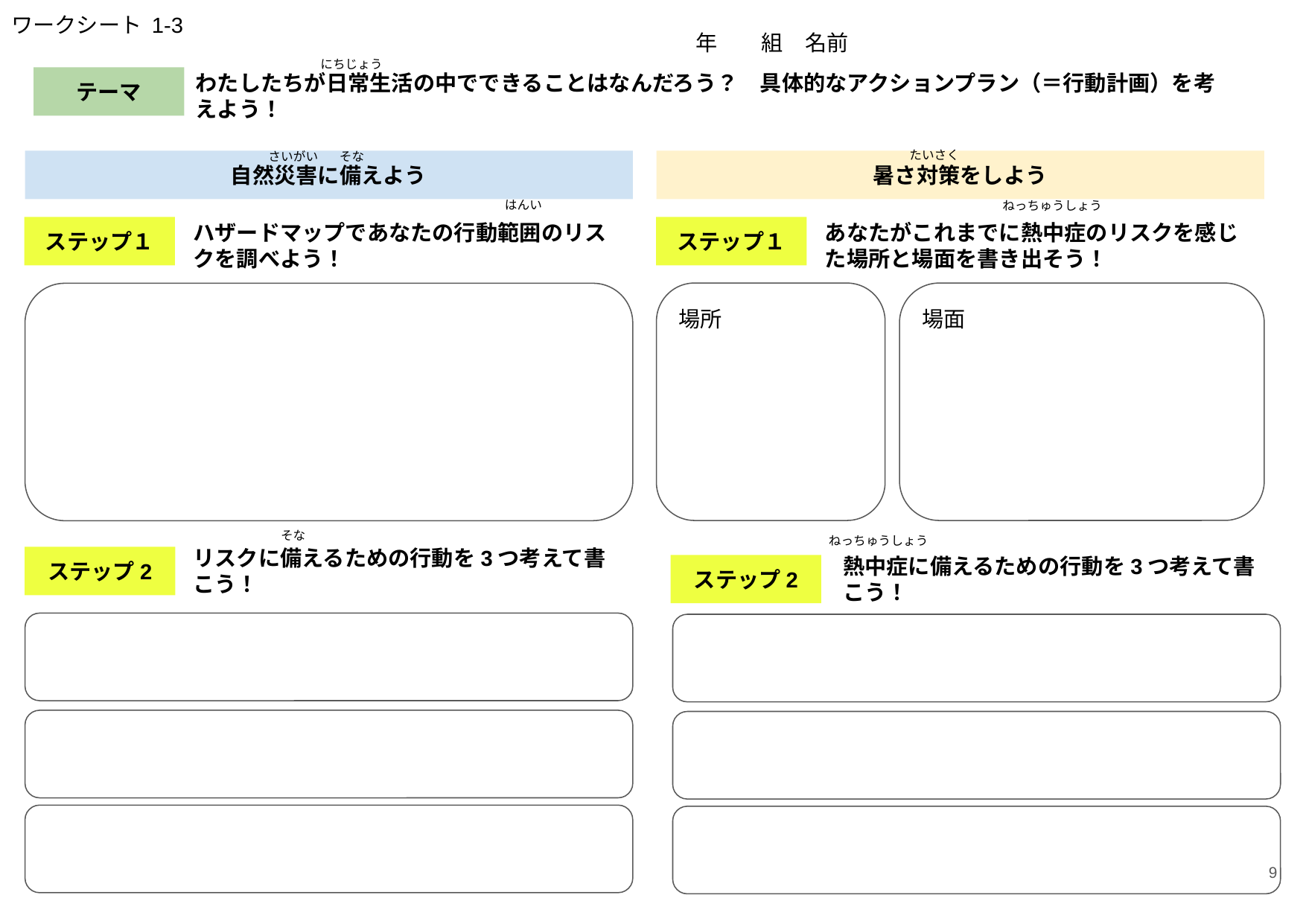

ワークシート 1-3
　　年　　組　名前
にちじょう
わたしたちが日常生活の中でできることはなんだろう？　具体的なアクションプラン（＝行動計画）を考えよう！
テーマ
たいさく
さいがい
そな
自然災害に備えよう
暑さ対策をしよう
はんい
ねっちゅうしょう
ハザードマップであなたの行動範囲のリスクを調べよう！
あなたがこれまでに熱中症のリスクを感じた場所と場面を書き出そう！
ステップ１
ステップ１
場所
場面

そな
ねっちゅうしょう
リスクに備えるための行動を3つ考えて書こう！
熱中症に備えるための行動を3つ考えて書こう！
ステップ2
ステップ2

9